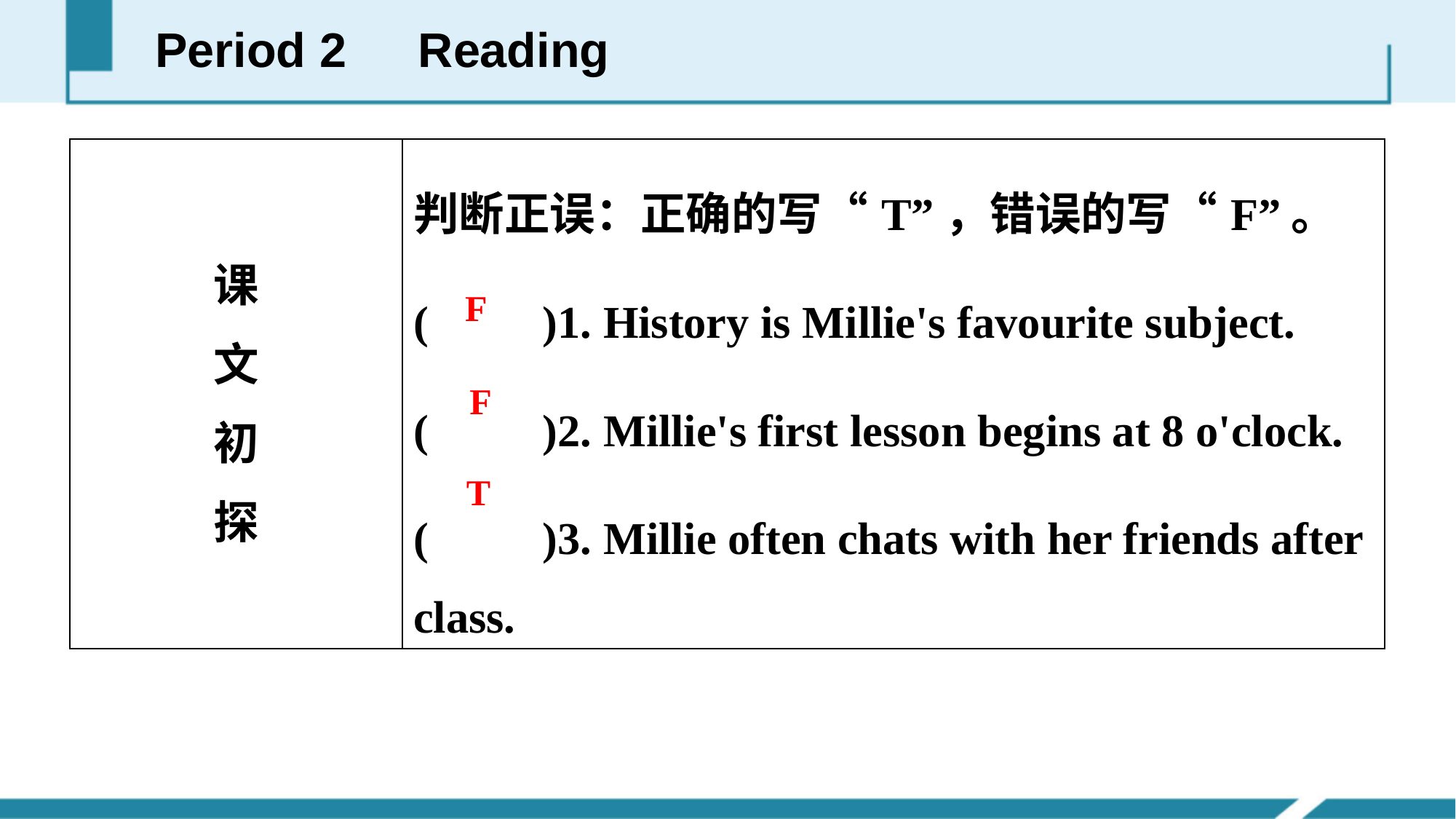

Period 2　Reading
| 课 文 初 探 | 判断正误：正确的写“T”，错误的写“F”。 (　　)1. History is Millie's favourite subject. (　　)2. Millie's first lesson begins at 8 o'clock. (　　)3. Millie often chats with her friends after class. |
| --- | --- |
F

F
T